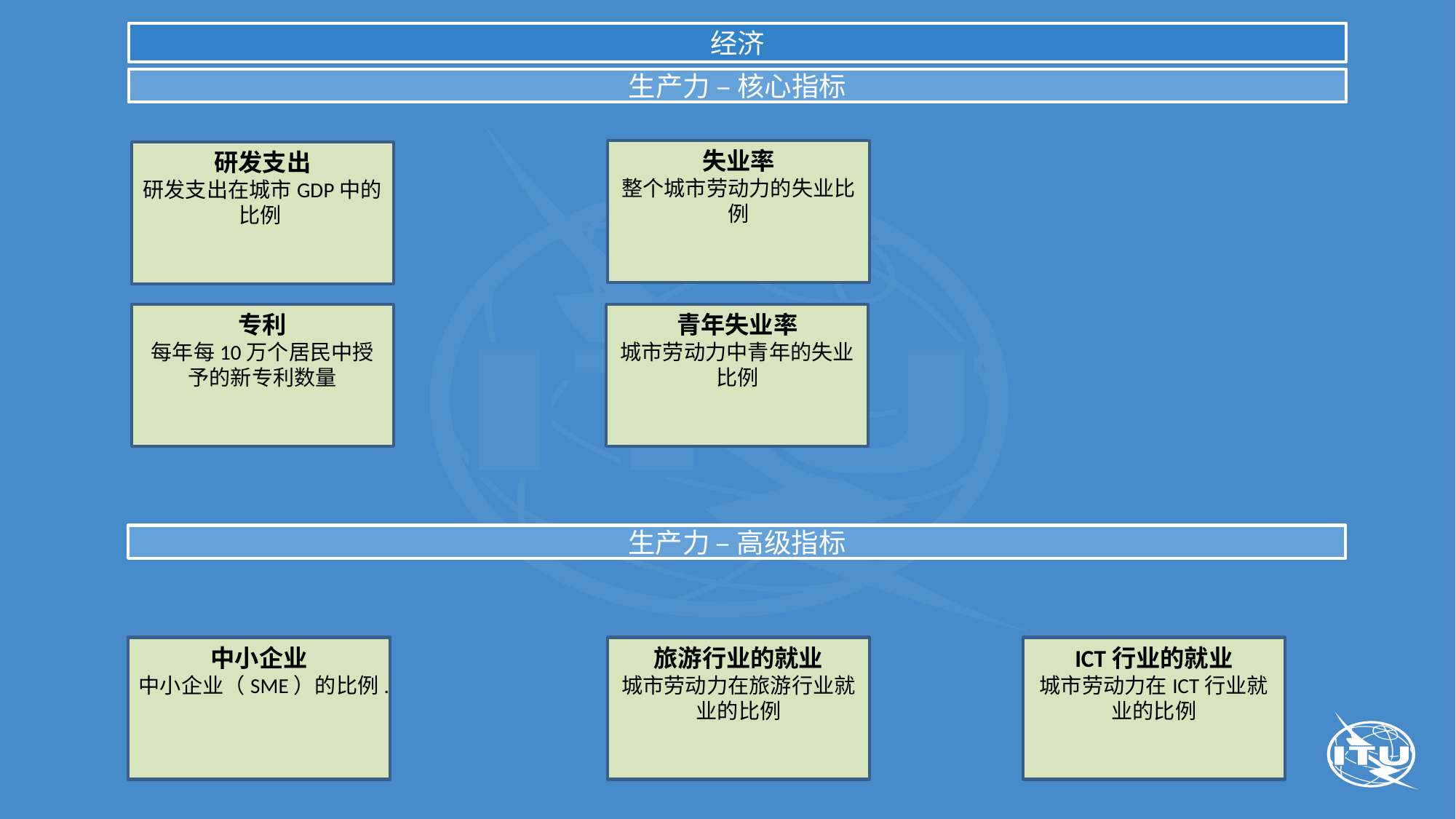

经济
生产力 – 核心指标
失业率
整个城市劳动力的失业比例
研发支出
研发支出在城市GDP中的比例
专利
每年每10万个居民中授予的新专利数量
青年失业率
城市劳动力中青年的失业比例
生产力 – 高级指标
中小企业
中小企业（SME）的比例.
旅游行业的就业
城市劳动力在旅游行业就业的比例
ICT行业的就业
城市劳动力在ICT行业就业的比例